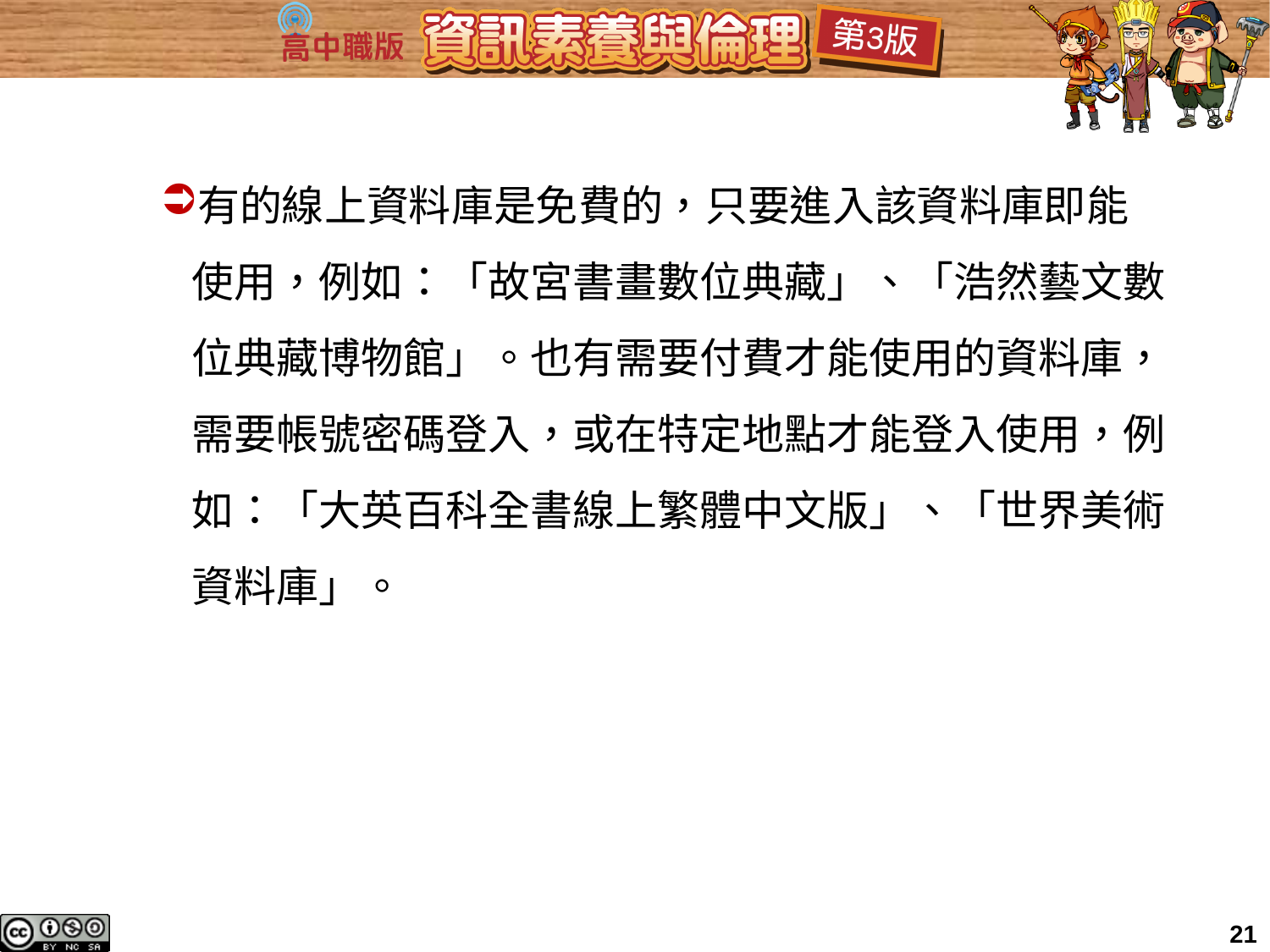

有的線上資料庫是免費的，只要進入該資料庫即能使用，例如：「故宮書畫數位典藏」、「浩然藝文數位典藏博物館」。也有需要付費才能使用的資料庫，需要帳號密碼登入，或在特定地點才能登入使用，例如：「大英百科全書線上繁體中文版」、「世界美術資料庫」。
21